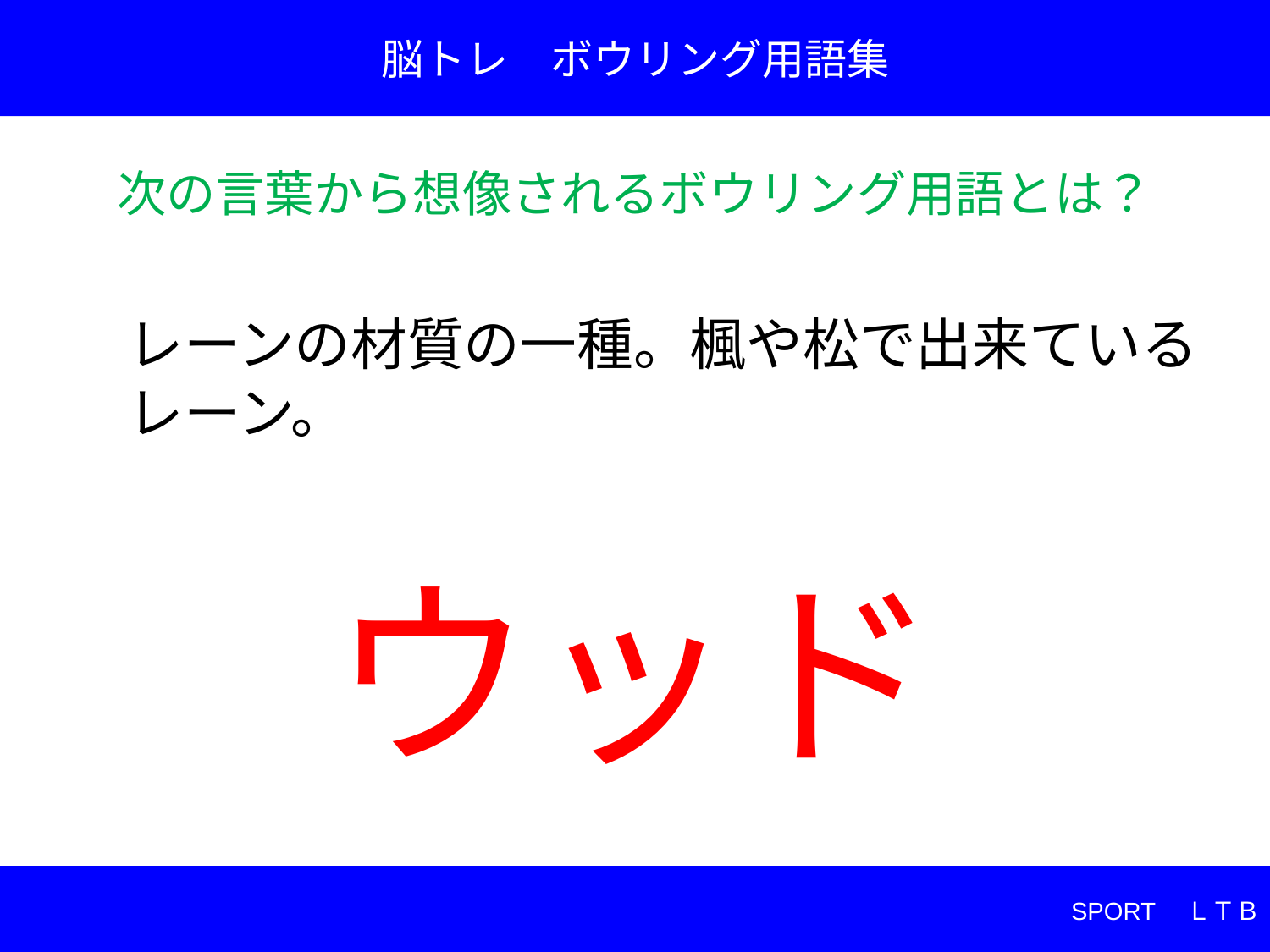

脳トレ　ボウリング用語集
次の言葉から想像されるボウリング用語とは？
レーンの材質の一種。楓や松で出来ているレーン。
# ウッド
SPORT　ＬＴＢ